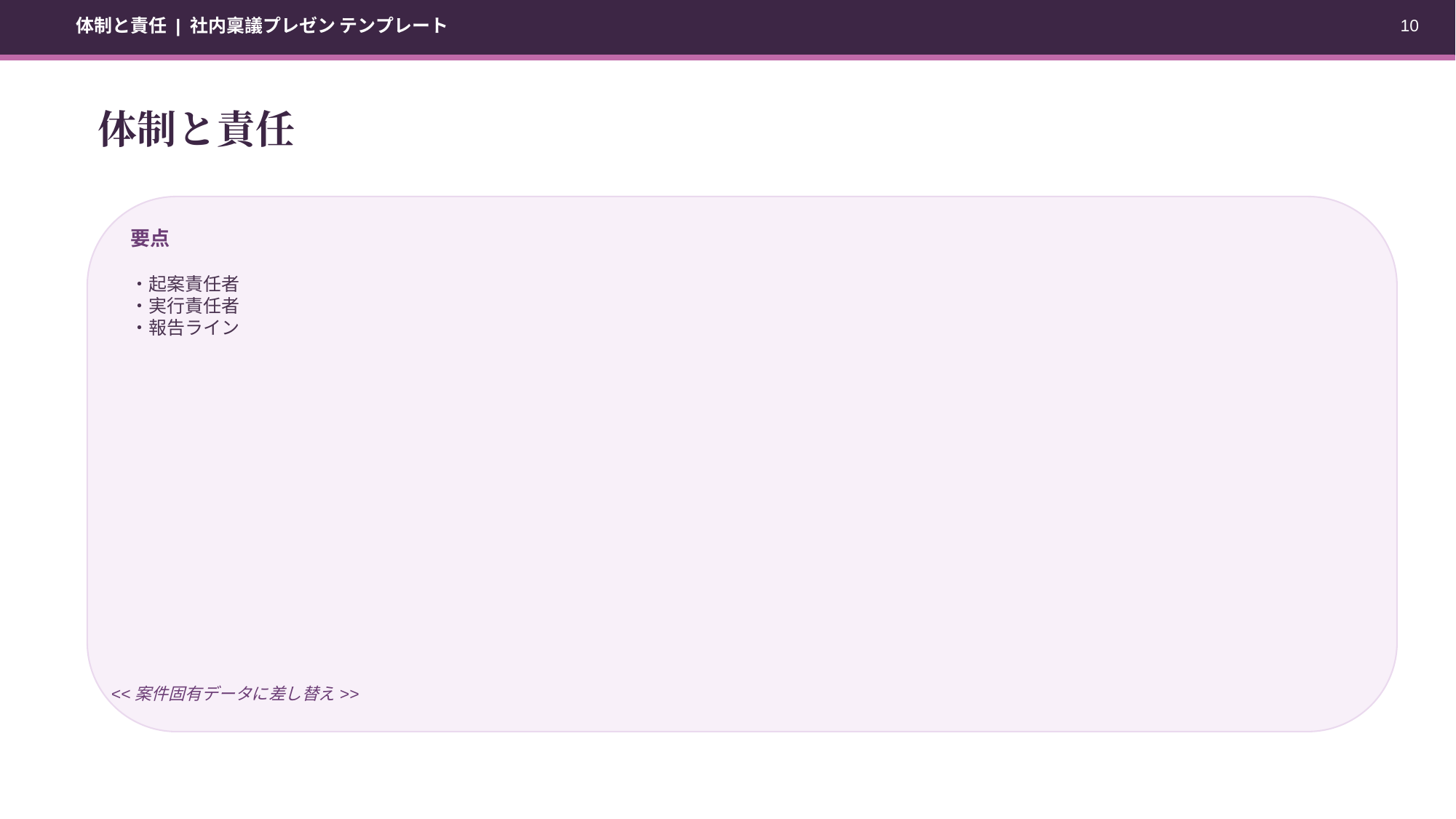

体制と責任 | 社内稟議プレゼン テンプレート
10

体制と責任

要点
・起案責任者
・実行責任者
・報告ライン
<<案件固有データに差し替え>>